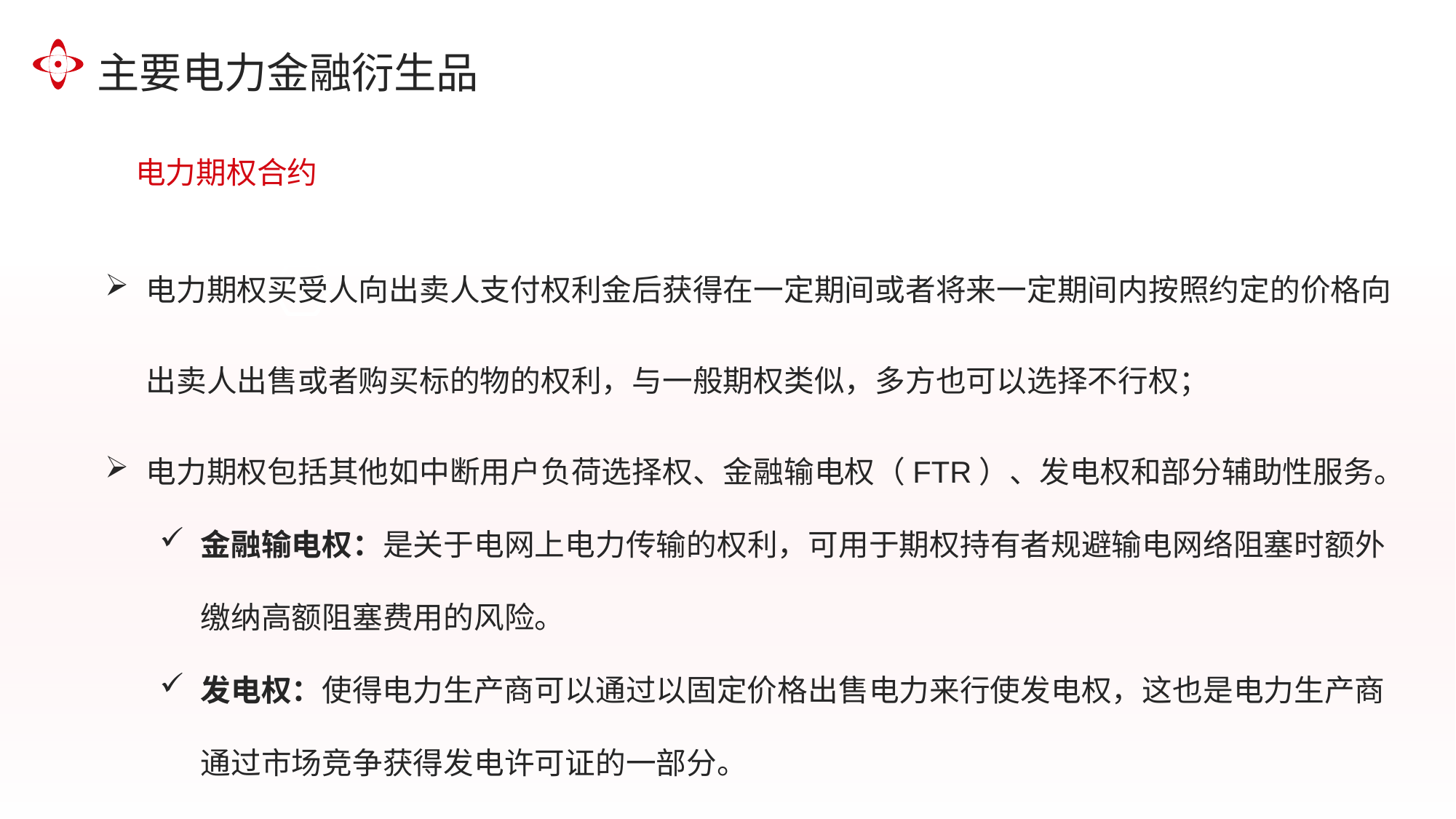

主要电力金融衍生品

电力期权合约
电力期权买受人向出卖人支付权利金后获得在一定期间或者将来一定期间内按照约定的价格向出卖人出售或者购买标的物的权利，与一般期权类似，多方也可以选择不行权；
电力期权包括其他如中断用户负荷选择权、金融输电权（FTR）、发电权和部分辅助性服务。
金融输电权：是关于电网上电力传输的权利，可用于期权持有者规避输电网络阻塞时额外缴纳高额阻塞费用的风险。
发电权：使得电力生产商可以通过以固定价格出售电力来行使发电权，这也是电力生产商通过市场竞争获得发电许可证的一部分。